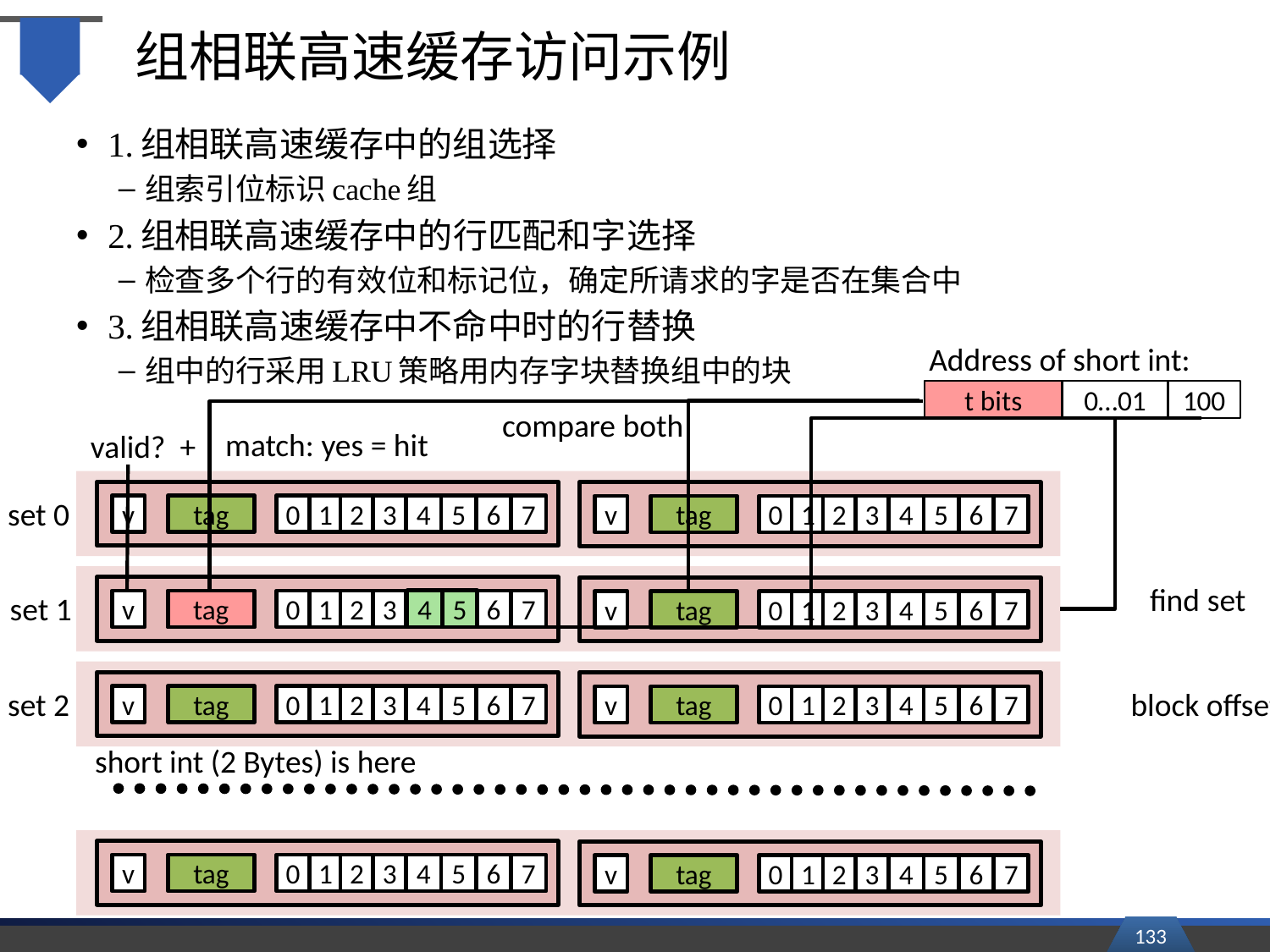

# 组相联高速缓存访问示例
1.组相联高速缓存中的组选择
组索引位标识cache组
2.组相联高速缓存中的行匹配和字选择
检查多个行的有效位和标记位，确定所请求的字是否在集合中
3.组相联高速缓存中不命中时的行替换
组中的行采用LRU策略用内存字块替换组中的块
Address of short int:
t bits
0…01
100
compare both
match: yes = hit
valid?  +

set 0
v
tag
0
1
2
3
4
5
6
7
v
tag
0
1
2
3
4
5
6
7

find set

set 1
4
5
tag
v
tag
0
1
2
3
4
5
6
7
v
tag
0
1
2
3
4
5
6
7

set 2
block offset
v
tag
0
1
2
3
4
5
6
7
v
tag
0
1
2
3
4
5
6
7
short int (2 Bytes) is here

v
tag
0
1
2
3
4
5
6
7
v
tag
0
1
2
3
4
5
6
7
133